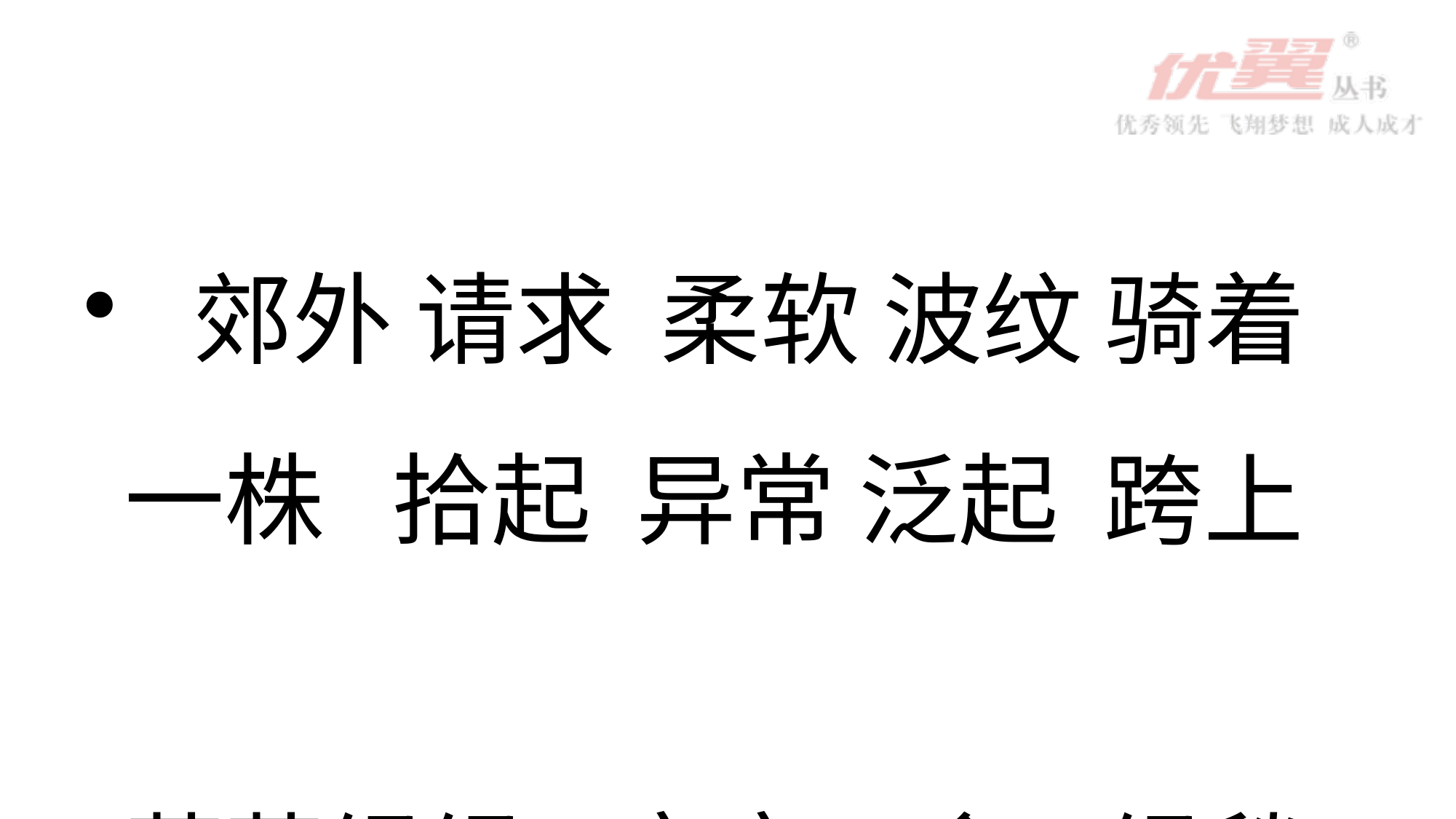

#
  郊外 请求  柔软 波纹 骑着  一株   拾起  异常 泛起  跨上
葱葱绿绿    恋恋不舍    绿毯